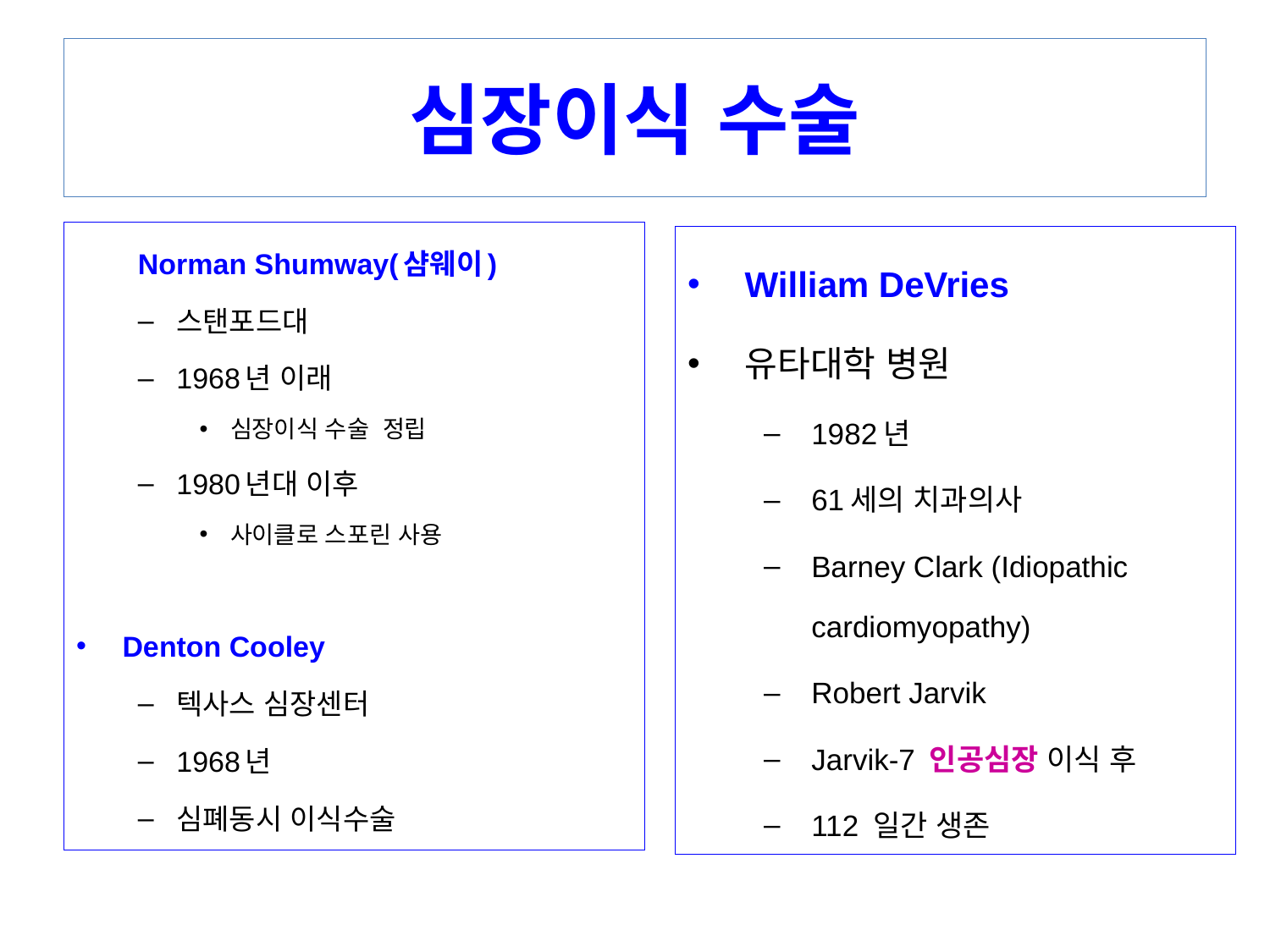

# 심장이식 수술
Norman Shumway(샴웨이)
스탠포드대
1968년 이래
심장이식 수술  정립
1980년대 이후
사이클로 스포린 사용

Denton Cooley
텍사스 심장센터
1968년
심폐동시 이식수술
William DeVries
유타대학 병원
1982년
61세의 치과의사
Barney Clark (Idiopathic cardiomyopathy)
Robert Jarvik
Jarvik-7 인공심장 이식 후
112 일간 생존